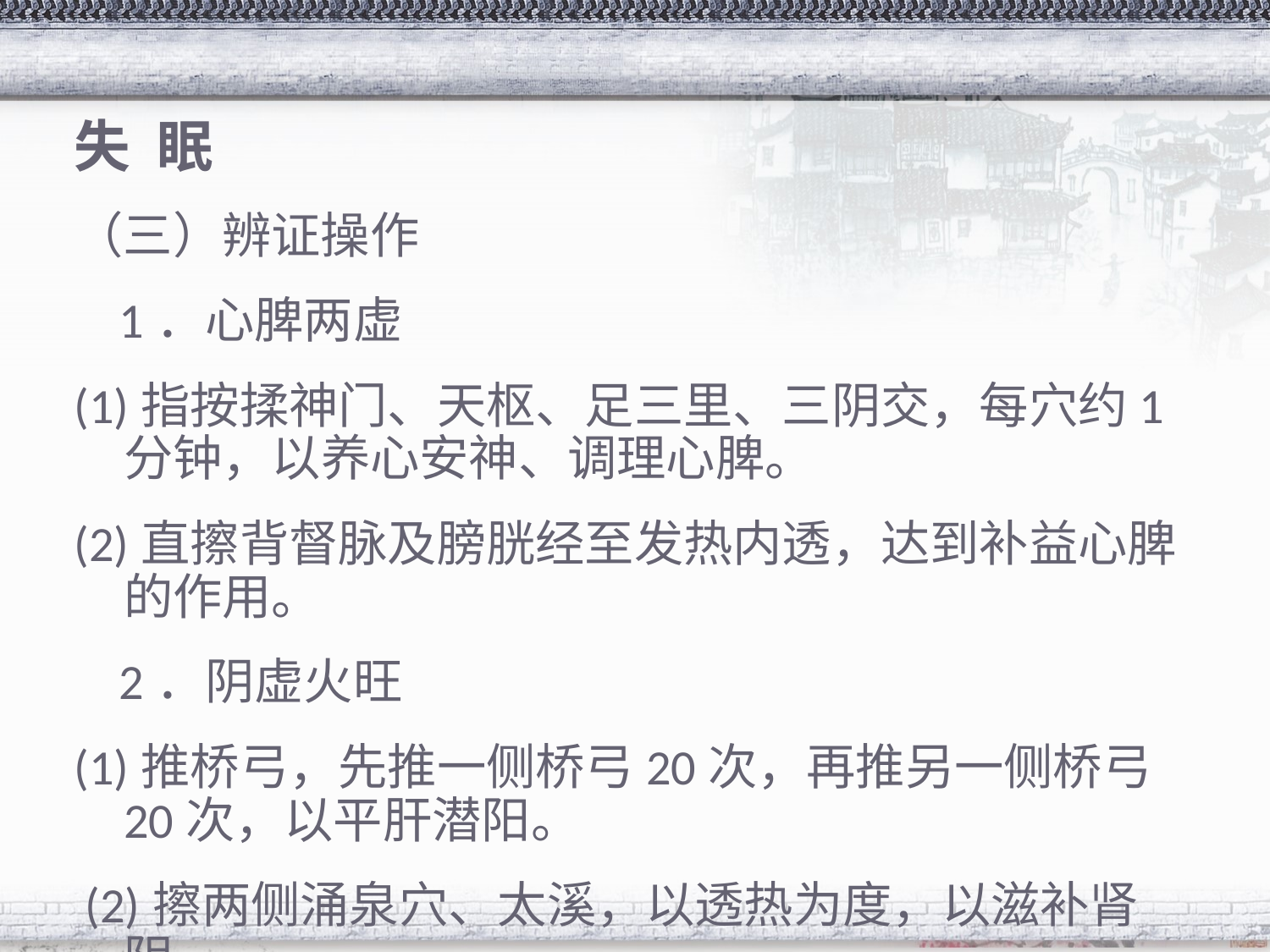

# 失  眠
（三）辨证操作
    1．心脾两虚
(1)指按揉神门、天枢、足三里、三阴交，每穴约1分钟，以养心安神、调理心脾。
(2)直擦背督脉及膀胱经至发热内透，达到补益心脾的作用。
    2．阴虚火旺
(1)推桥弓，先推一侧桥弓20次，再推另一侧桥弓20次，以平肝潜阳。
 (2)擦两侧涌泉穴、太溪，以透热为度，以滋补肾阴。